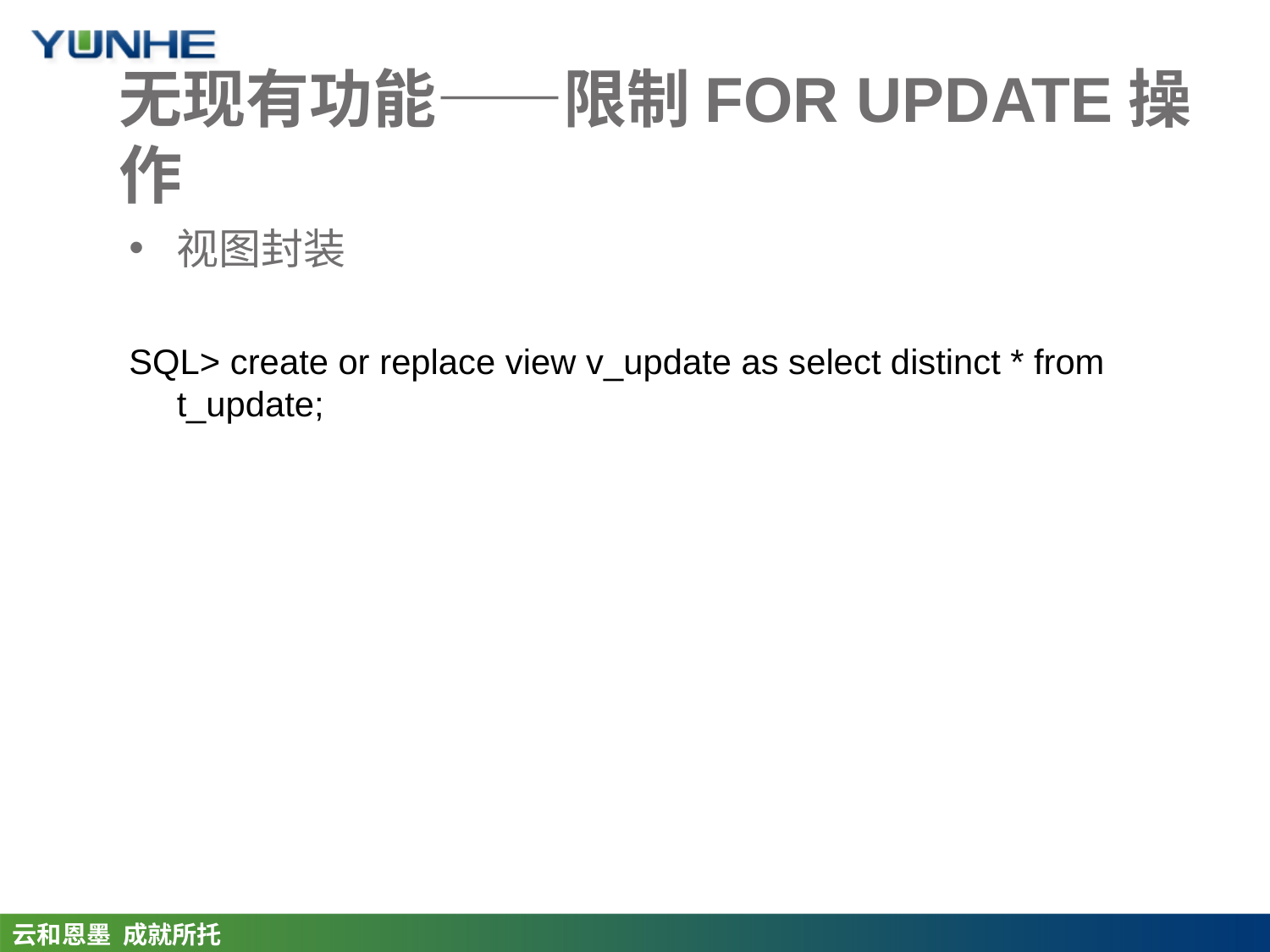

# 无现有功能——限制FOR UPDATE操作
视图封装

SQL> create or replace view v_update as select distinct * from t_update;